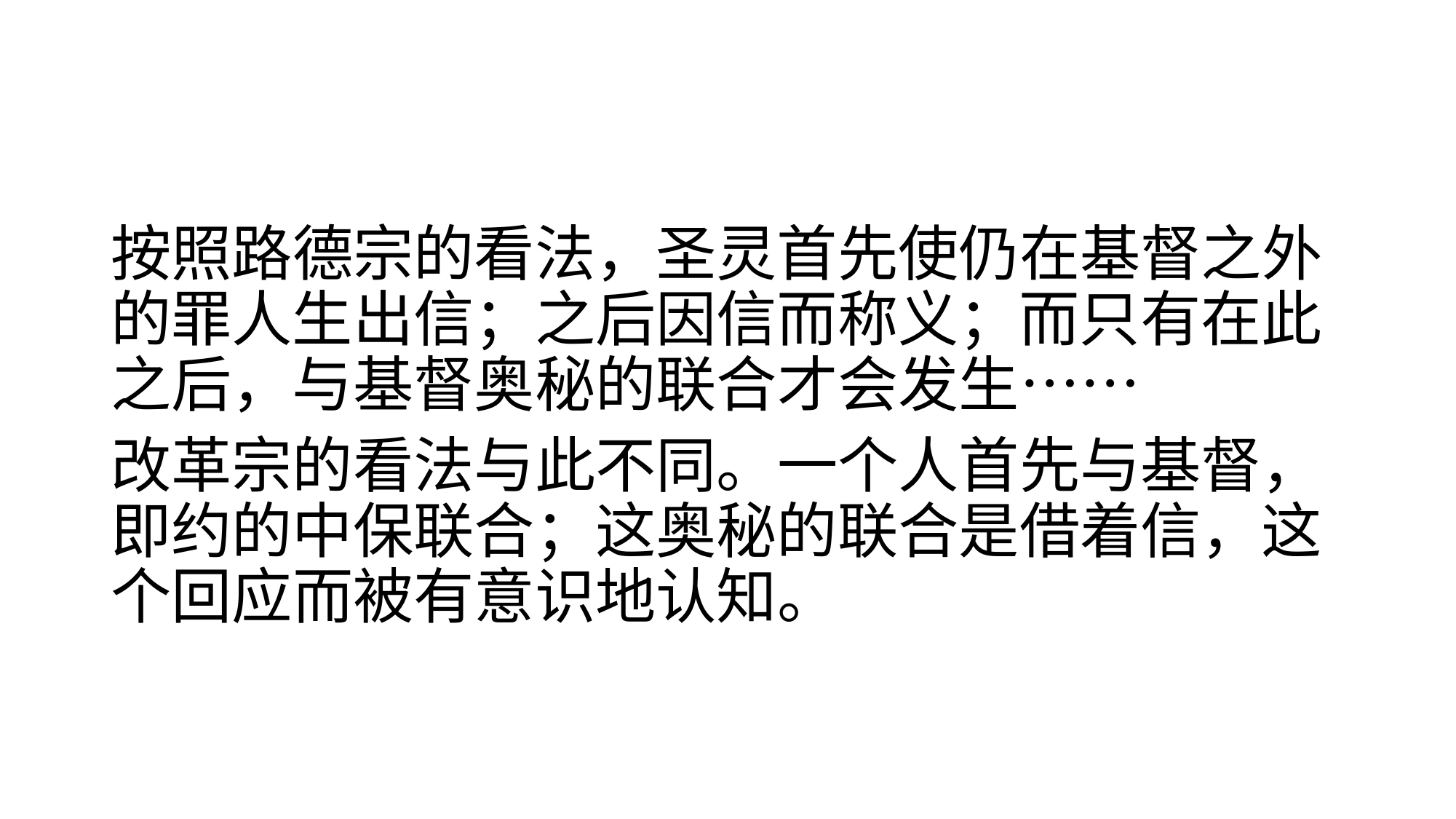

#
按照路德宗的看法，圣灵首先使仍在基督之外的罪人生出信；之后因信而称义；而只有在此之后，与基督奥秘的联合才会发生……
改革宗的看法与此不同。一个人首先与基督，即约的中保联合；这奥秘的联合是借着信，这个回应而被有意识地认知。